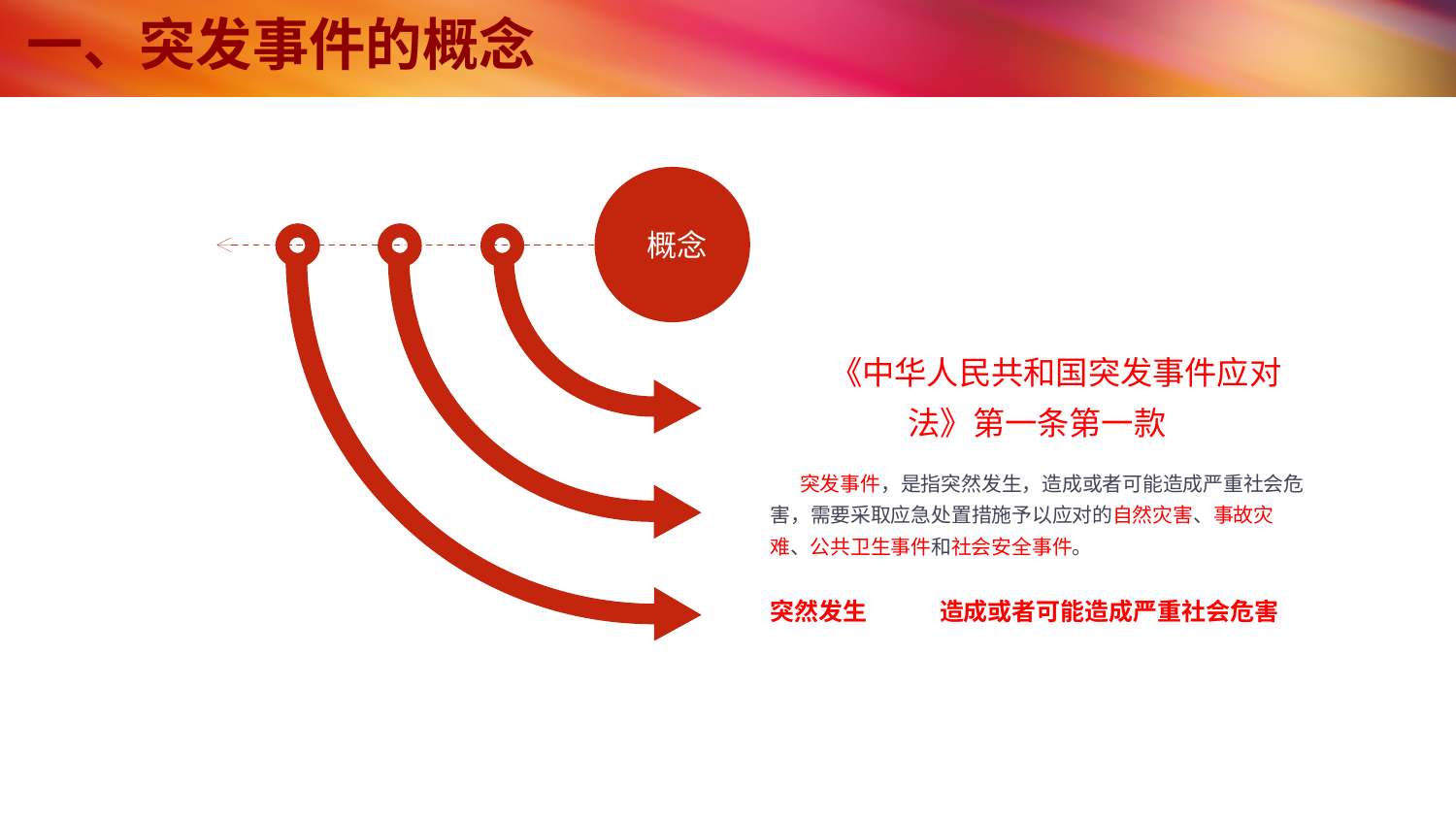

# 一、突发事件的概念
  概念

        《中华人民共和国突发事件应对法》第一条第一款
      突发事件，是指突然发生，造成或者可能造成严重社会危害，需要采取应急处置措施予以应对的自然灾害、事故灾难、公共卫生事件和社会安全事件。
突然发生             造成或者可能造成严重社会危害